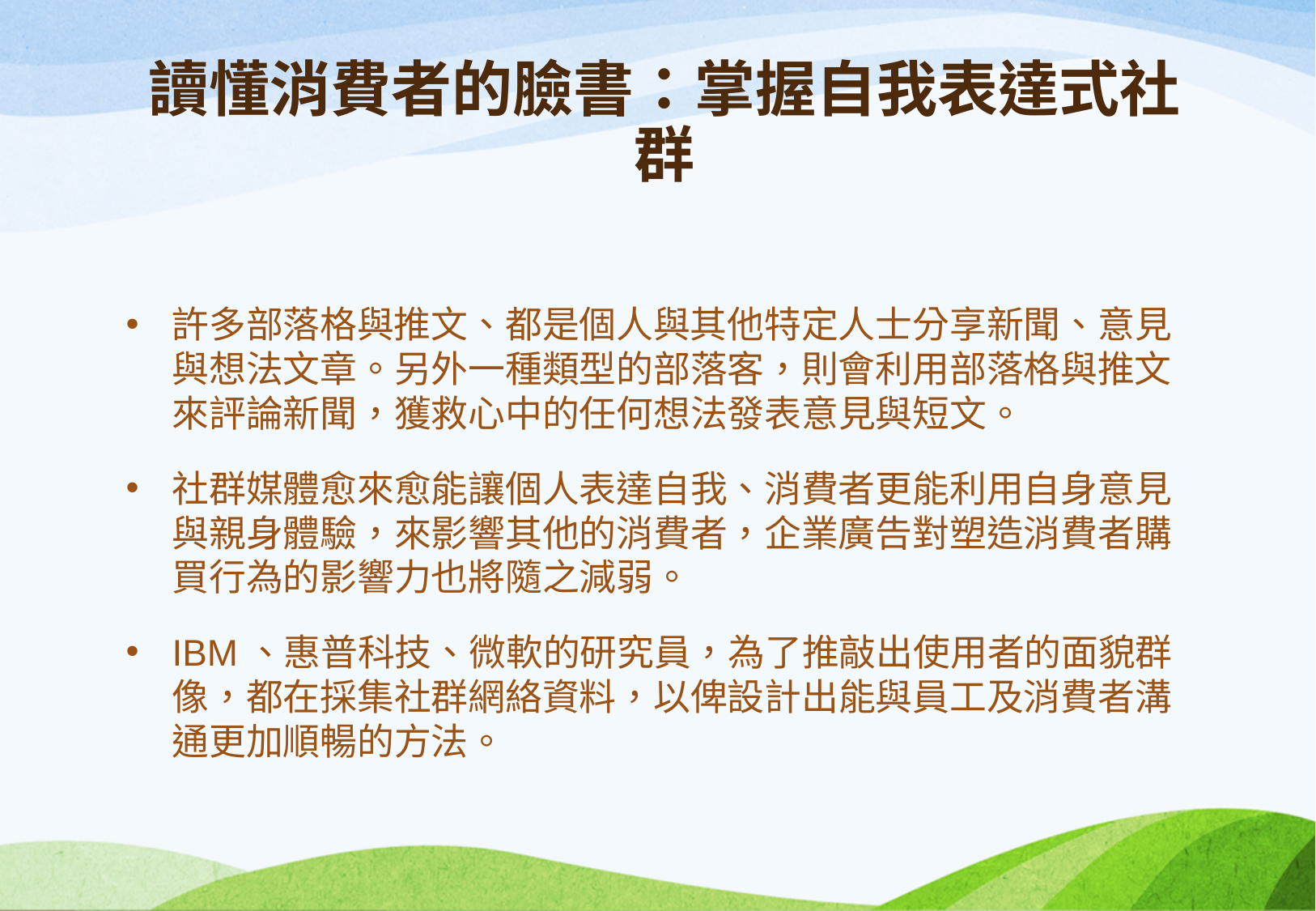

# 讀懂消費者的臉書：掌握自我表達式社群

許多部落格與推文、都是個人與其他特定人士分享新聞、意見與想法文章。另外一種類型的部落客，則會利用部落格與推文來評論新聞，獲救心中的任何想法發表意見與短文。
社群媒體愈來愈能讓個人表達自我、消費者更能利用自身意見與親身體驗，來影響其他的消費者，企業廣告對塑造消費者購買行為的影響力也將隨之減弱。
IBM、惠普科技、微軟的研究員，為了推敲出使用者的面貌群像，都在採集社群網絡資料，以俾設計出能與員工及消費者溝通更加順暢的方法。